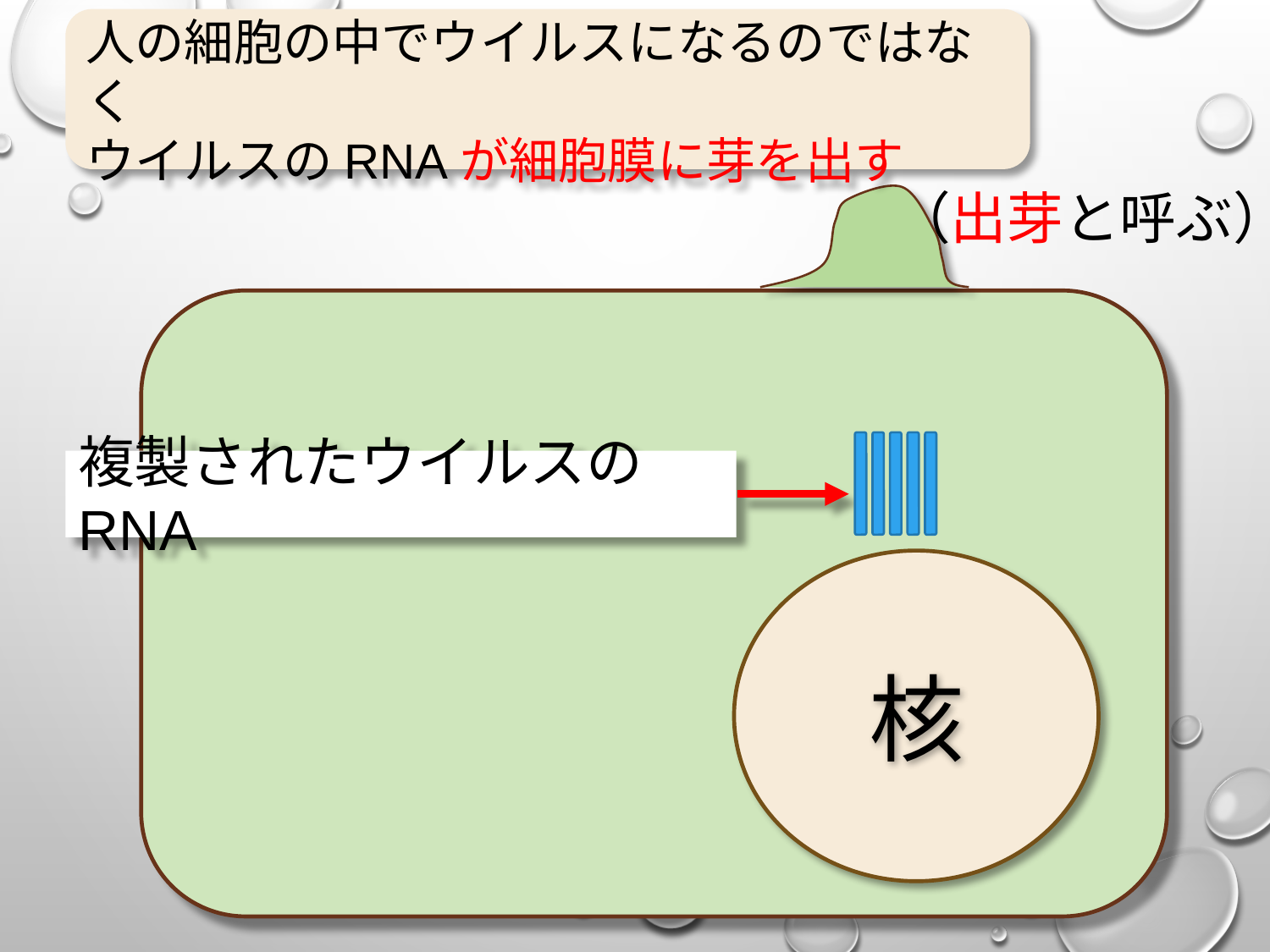

人の細胞の中でウイルスになるのではなく
ウイルスのRNAが細胞膜に芽を出す

（出芽と呼ぶ）

複製されたウイルスのRNA
核